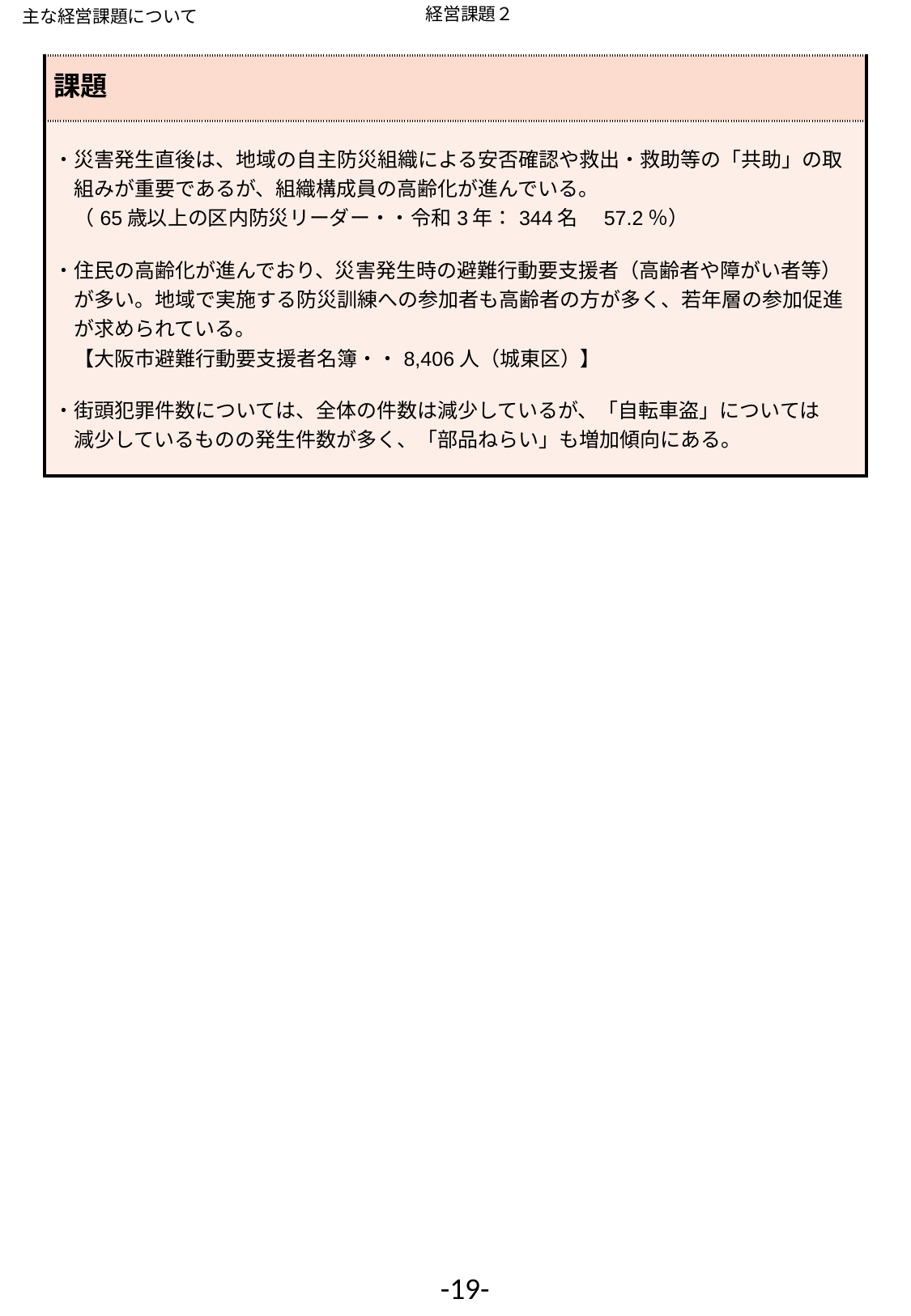

主な経営課題について
経営課題２
| 課題 |
| --- |
| ・災害発生直後は、地域の自主防災組織による安否確認や救出・救助等の「共助」の取 　組みが重要であるが、組織構成員の高齢化が進んでいる。 　（65歳以上の区内防災リーダー・・令和3年：344名　57.2％） ・住民の高齢化が進んでおり、災害発生時の避難行動要支援者（高齢者や障がい者等） 　が多い。地域で実施する防災訓練への参加者も高齢者の方が多く、若年層の参加促進 　が求められている。 　【大阪市避難行動要支援者名簿・・8,406人（城東区）】 ・街頭犯罪件数については、全体の件数は減少しているが、「自転車盗」については 　減少しているものの発生件数が多く、「部品ねらい」も増加傾向にある。 |
-19-